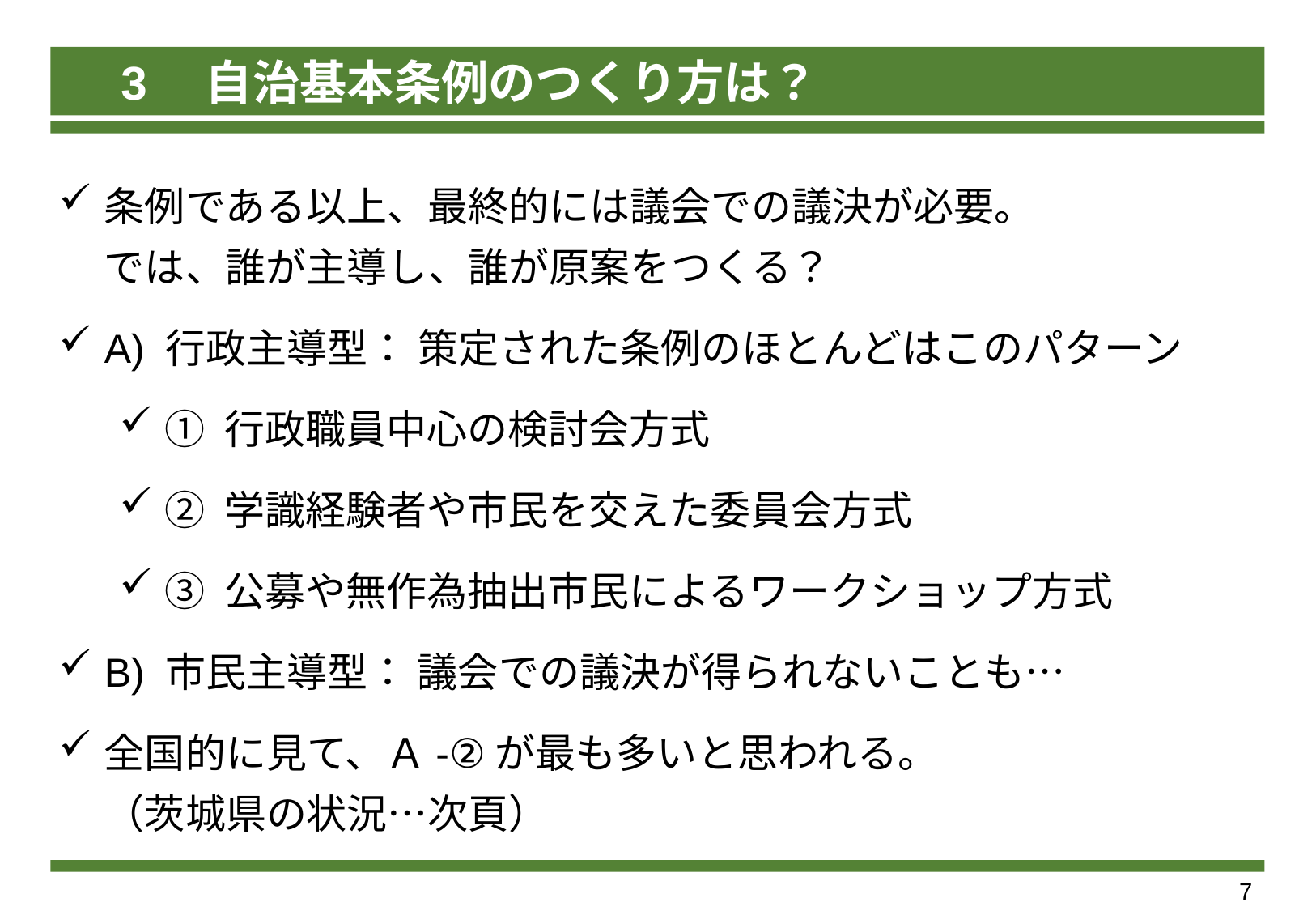

3　自治基本条例のつくり方は？

条例である以上、最終的には議会での議決が必要。
では、誰が主導し、誰が原案をつくる？
A) 行政主導型： 策定された条例のほとんどはこのパターン
① 行政職員中心の検討会方式
② 学識経験者や市民を交えた委員会方式
③ 公募や無作為抽出市民によるワークショップ方式
B) 市民主導型： 議会での議決が得られないことも…
全国的に見て、Ａ-②が最も多いと思われる。
（茨城県の状況…次頁）

7